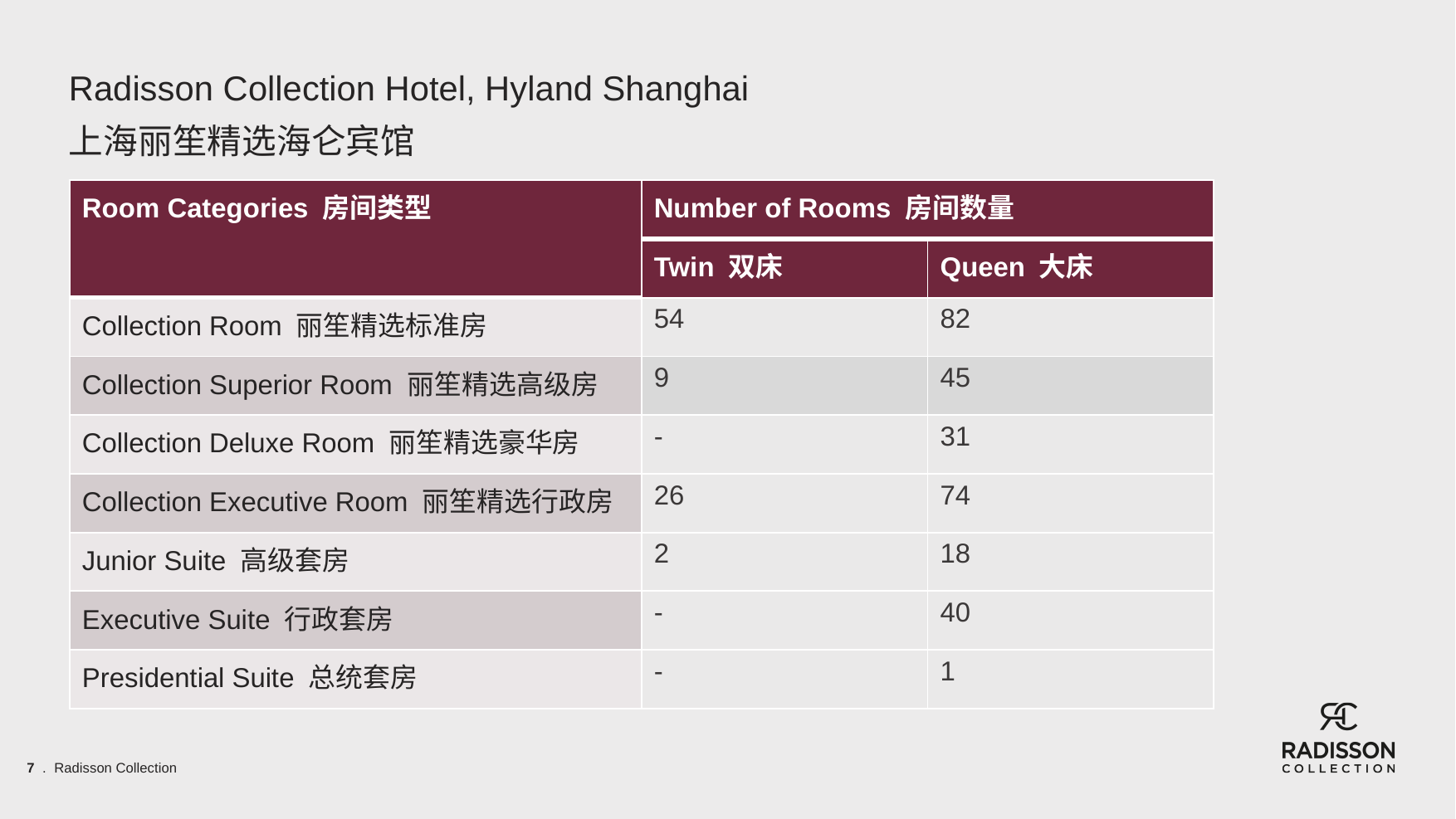

Radisson Collection Hotel, Hyland Shanghai
上海丽笙精选海仑宾馆

| Room Categories 房间类型 | Number of Rooms 房间数量 |  |
| --- | --- | --- |
|  | Twin 双床 | Queen 大床 |
| Collection Room 丽笙精选标准房 | 54 | 82 |
| Collection Superior Room 丽笙精选高级房 | 9 | 45 |
| Collection Deluxe Room 丽笙精选豪华房 | - | 31 |
| Collection Executive Room 丽笙精选行政房 | 26 | 74 |
| Junior Suite 高级套房 | 2 | 18 |
| Executive Suite 行政套房 | - | 40 |
| Presidential Suite 总统套房 | - | 1 |